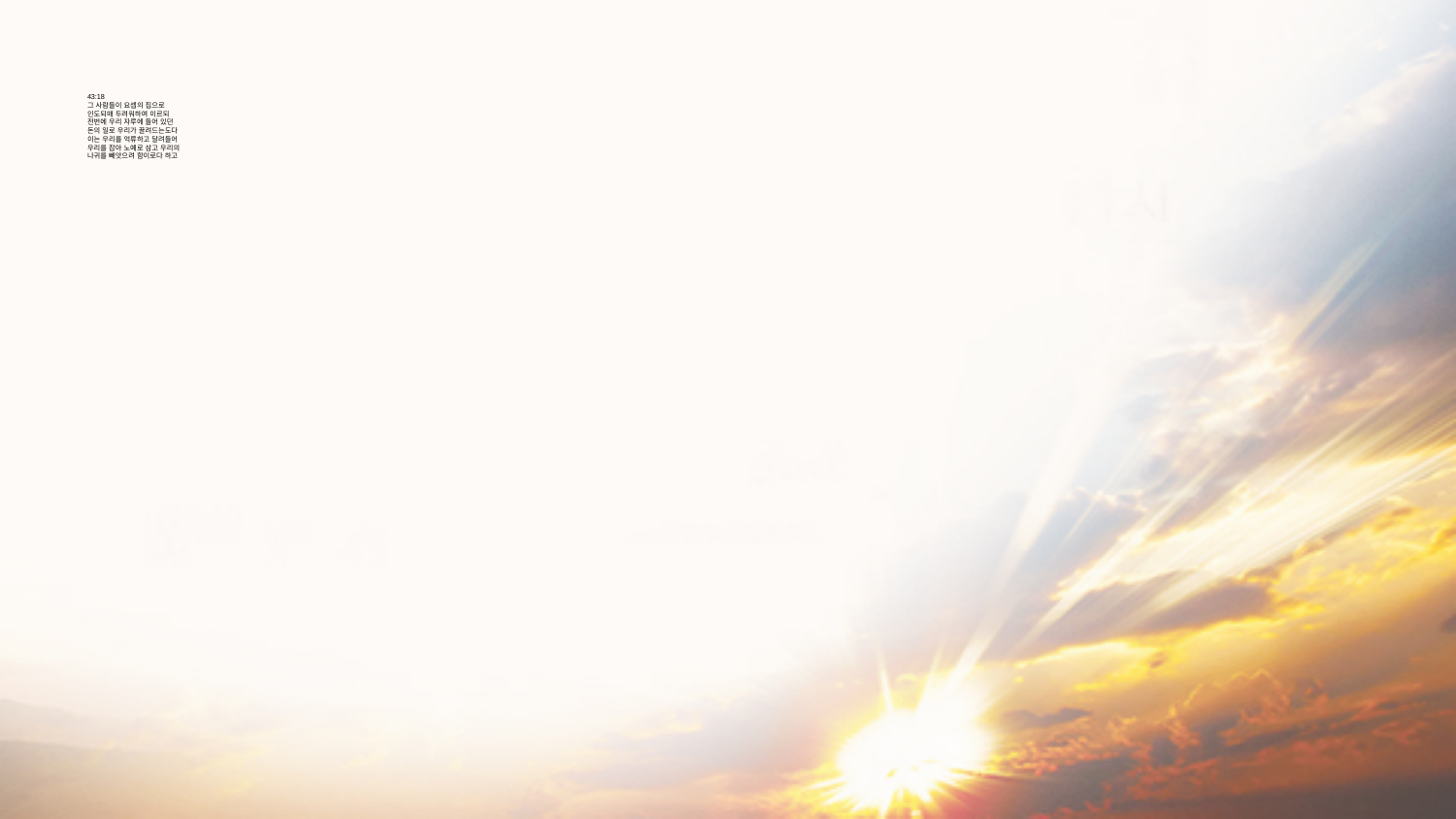

# 43:18 그 사람들이 요셉의 집으로 인도되매 두려워하여 이르되 전번에 우리 자루에 들어 있던 돈의 일로 우리가 끌려드는도다 이는 우리를 억류하고 달려들어 우리를 잡아 노예로 삼고 우리의 나귀를 빼앗으려 함이로다 하고